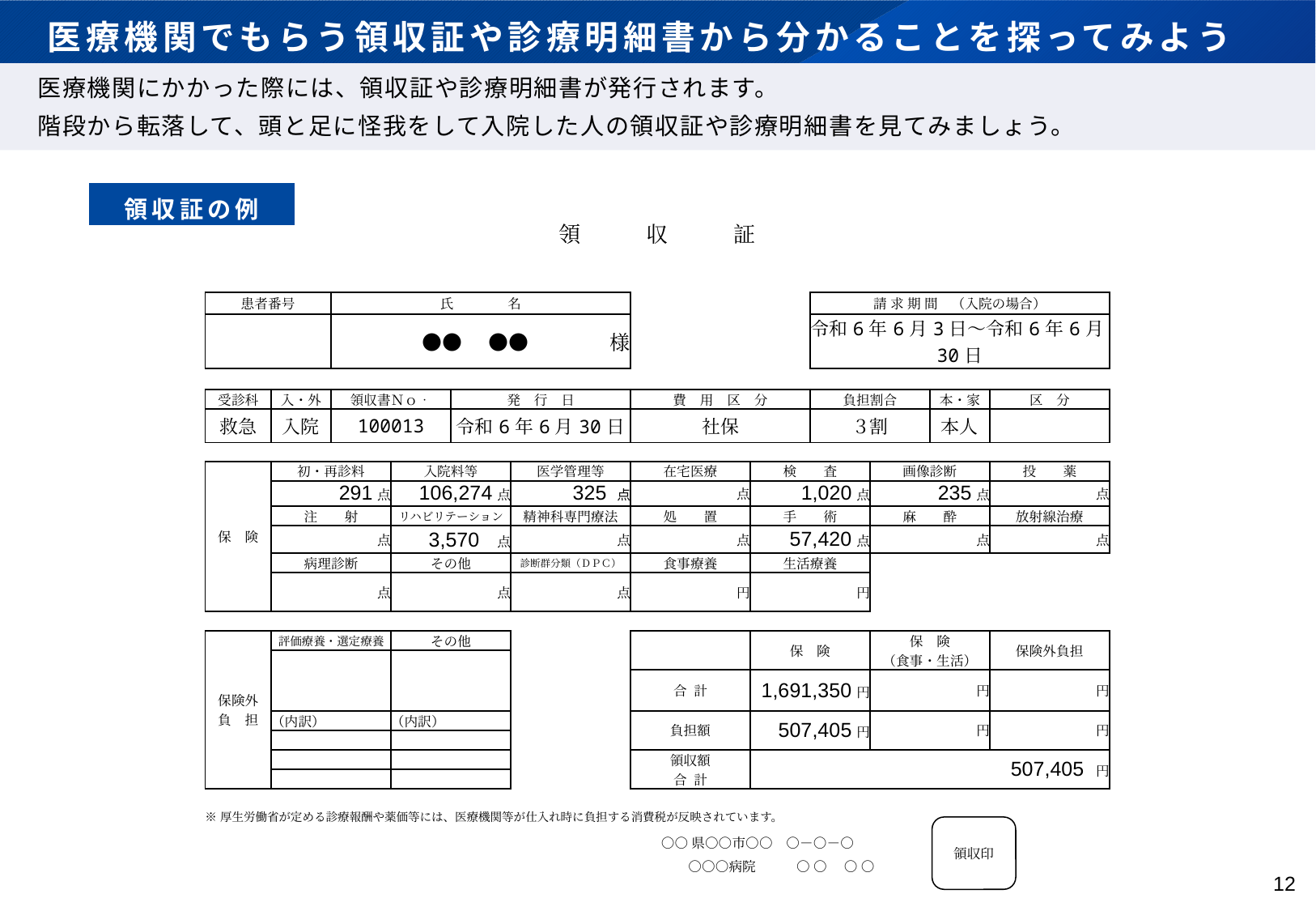

政５メモ：２Rで反映漏れのため３Rで反映（0724差し替え）
# 医療機関でもらう領収証や診療明細書から分かることを探ってみよう
医療機関にかかった際には、領収証や診療明細書が発行されます。
階段から転落して、頭と足に怪我をして入院した人の領収証や診療明細書を見てみましょう。
領収証の例
| 領　　　収　　　証 |  |  |  |  |  |  |  |  |  |  |  |  |  |  |
| --- | --- | --- | --- | --- | --- | --- | --- | --- | --- | --- | --- | --- | --- | --- |
|  |  |  |  |  |  |  |  |  |  |  |  |  |  |  |
|  |  |  |  |  |  |  |  |  |  |  |  |  |  |  |
| 患者番号 |  | 氏　　　　名 |  |  |  |  |  |  |  | 請 求 期 間　（入院の場合） |  |  |  |  |
|  |  | ●●　●●　　　　様 |  |  |  |  |  |  |  | 令和6年6月3日～令和6年6月30日 |  |  |  |  |
|  |  |  |  |  |  |  |  |  |  |  |  |  |  |  |
|  |  |  |  |  |  |  |  |  |  |  |  |  |  |  |
| 受診科 | 入・外 | 領収書Ｎｏ． |  | 発　行　日 |  |  | 費　用　区　分 |  |  | 負担割合 |  | 本・家 | 区　分 |  |
| 救急 | 入院 | 100013 |  | 令和6年6月30日 |  |  | 社保 |  |  | ３割 |  | 本人 |  |  |
|  |  |  |  |  |  |  |  |  |  |  |  |  |  |  |
| 保　険 | 初・再診料 |  | 入院料等 |  | 医学管理等 |  | 在宅医療 |  | 検　　査 |  | 画像診断 |  | 投　　薬 |  |
|  | 291点 |  | 106,274点 |  | 325 点 |  | 点 |  | 1,020点 |  | 235点 |  | 点 |  |
|  | 注　　射 |  | リハビリテーション |  | 精神科専門療法 |  | 処　　置 |  | 手　　術 |  | 麻　　酔 |  | 放射線治療 |  |
|  | 点 |  | 3,570 点 |  | 点 |  | 点 |  | 57,420点 |  | 点 |  | 点 |  |
|  | 病理診断 |  | その他 |  | 診断群分類（ＤＰＣ） |  | 食事療養 |  | 生活療養 |  |  |  |  |  |
|  | 点 |  | 点 |  | 点 |  | 円 |  | 円 |  |  |  |  |  |
|  |  |  |  |  |  |  |  |  |  |  |  |  |  |  |
|  |  |  |  |  |  |  |  |  |  |  |  |  |  |  |
| 保険外 負　担 | 評価療養・選定療養 |  | その他 |  |  |  |  |  | 保　険 |  | 保　険 （食事・生活） |  | 保険外負担 |  |
|  |  |  |  |  |  |  |  |  |  |  |  |  |  |  |
|  |  |  |  |  |  |  | 合 計 |  | 1,691,350円 |  | 円 |  | 円 |  |
|  |  |  |  |  |  |  |  |  |  |  |  |  |  |  |
|  | （内訳） |  | （内訳） |  |  |  | 負担額 |  | 507,405円 |  | 円 |  | 円 |  |
|  |  |  |  |  |  |  |  |  |  |  |  |  |  |  |
|  |  |  |  |  |  |  | 領収額 合 計 |  | 507,405 円 |  |  |  |  |  |
|  |  |  |  |  |  |  |  |  |  |  |  |  |  |  |
|  |  |  |  |  |  |  |  |  |  |  |  |  |  |  |
| ※厚生労働省が定める診療報酬や薬価等には、医療機関等が仕入れ時に負担する消費税が反映されています。 |  |  |  |  |  |  |  |  |  |  |  |  |  |  |
|  |  |  |  |  |  |  |  |  |  |  |  |  |  |  |
|  |  |  |  |  |  |  |  |  |  |  |  |  |  |  |
|  |  |  |  |  |  |  |  |  |  |  |  |  |  |  |
|  |  |  |  |  |  |  |  |  |  |  |  |  |  |  |
領収印
○○県○○市○○　○－○－○
　　○○○病院　　　○ ○　 ○ ○
12
領収印
○○県○○市○○　○－○－○
　　○○○病院　　　○ ○　 ○ ○